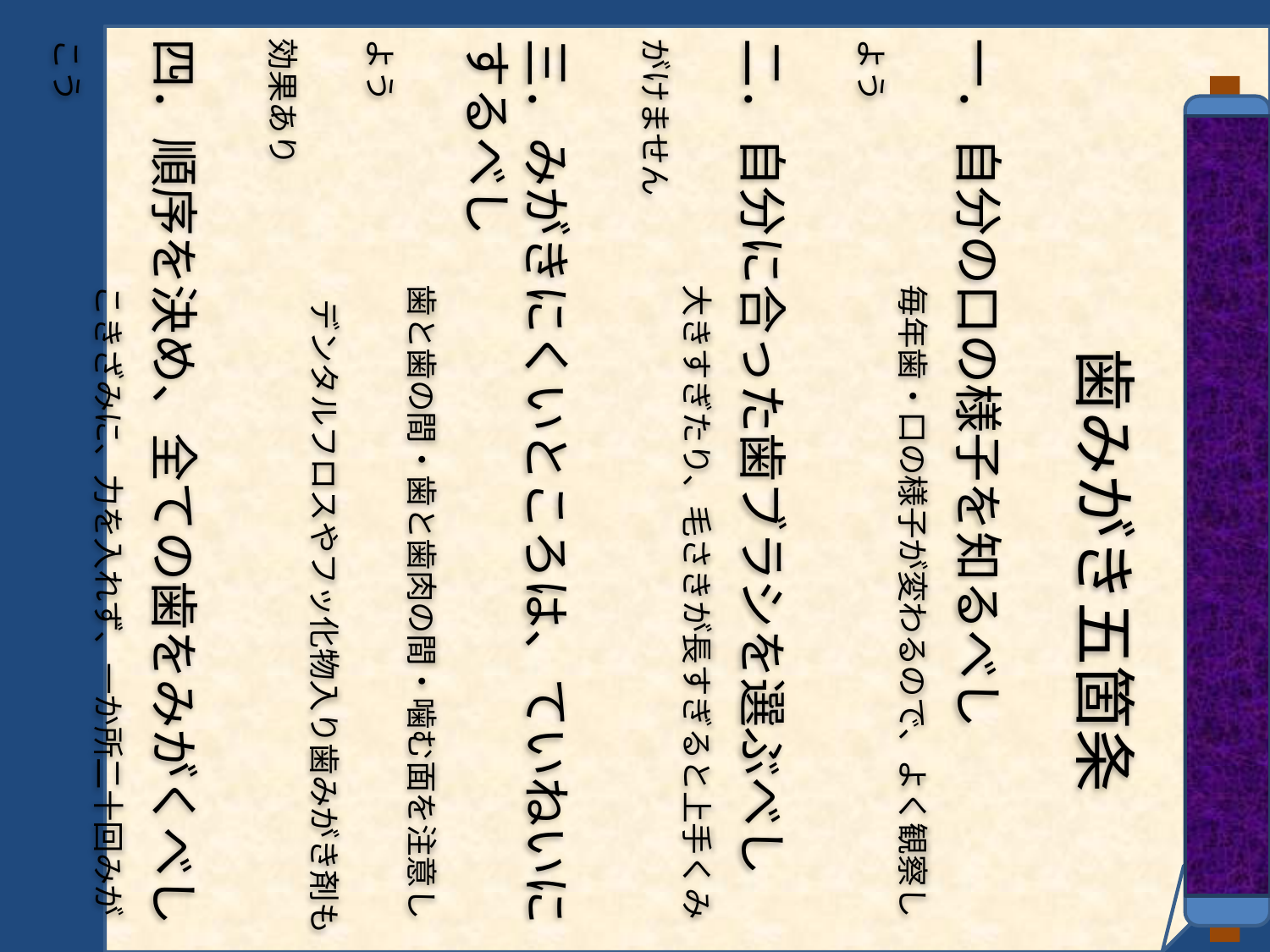

みやぎっ子

　　　　　　歯みがき五箇条

一．自分の口の様子を知るべし
　　　　　毎年歯・口の様子が変わるので、よく観察しよう

二．自分に合った歯ブラシを選ぶべし
　　　　　大きすぎたり、毛さきが長すぎると上手くみがけません

三．みがきにくいところは、ていねいにするべし
　　　　　歯と歯の間・歯と歯肉の間・噛む面を注意しよう
　　　　　　デンタルフロスやフッ化物入り歯みがき剤も効果あり

四．順序を決め、全ての歯をみがくべし
　　　　　こきざみに、力を入れず、一か所二十回みがこう

五、第一大臼歯はむし歯にしないべし
　　　　　他の永久歯もむし歯になりにくくなります